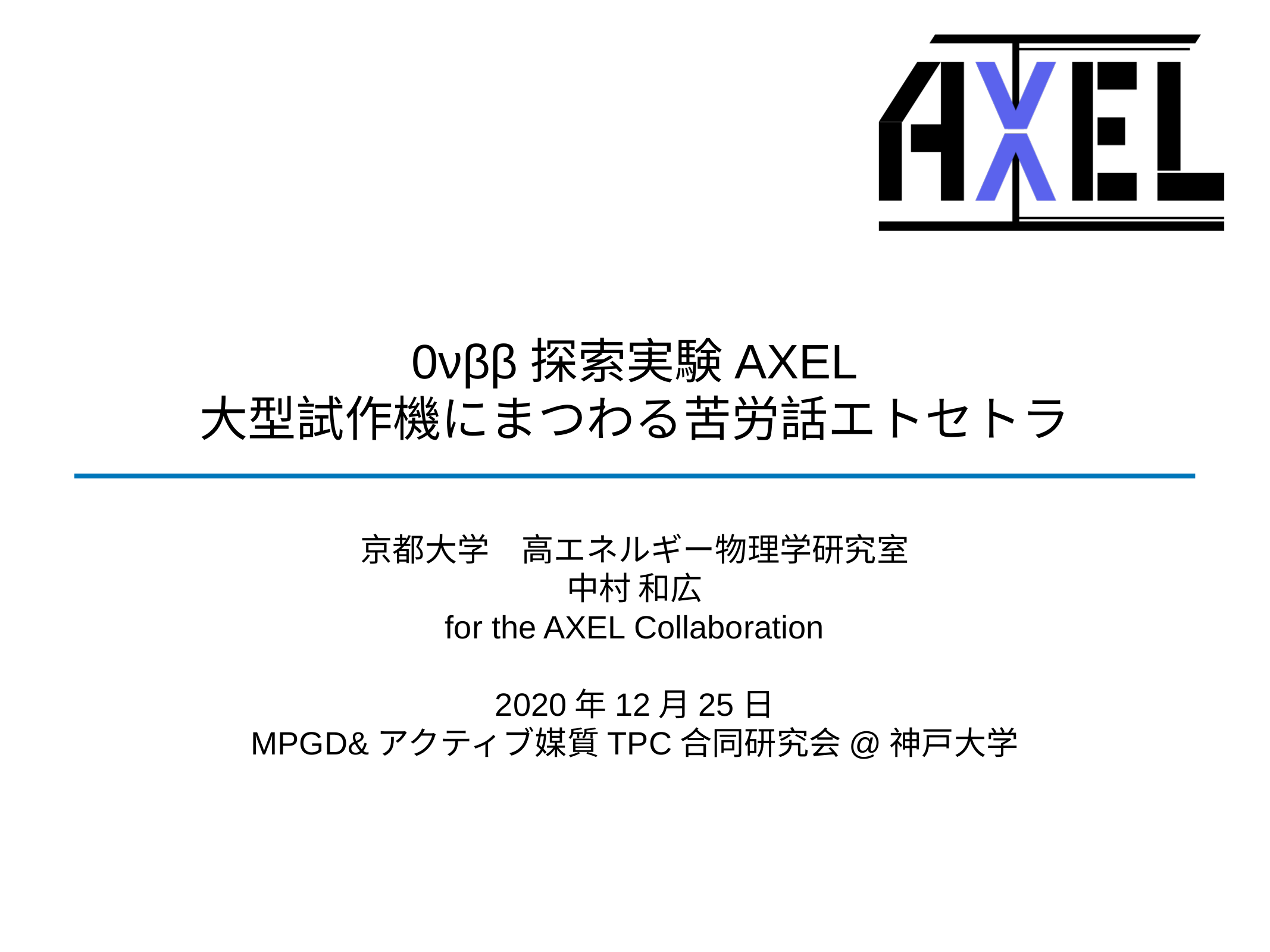

0νββ探索実験AXEL
大型試作機にまつわる苦労話エトセトラ
京都大学　高エネルギー物理学研究室
中村 和広
for the AXEL Collaboration

2020年12月25日
MPGD&アクティブ媒質TPC合同研究会@神戸大学